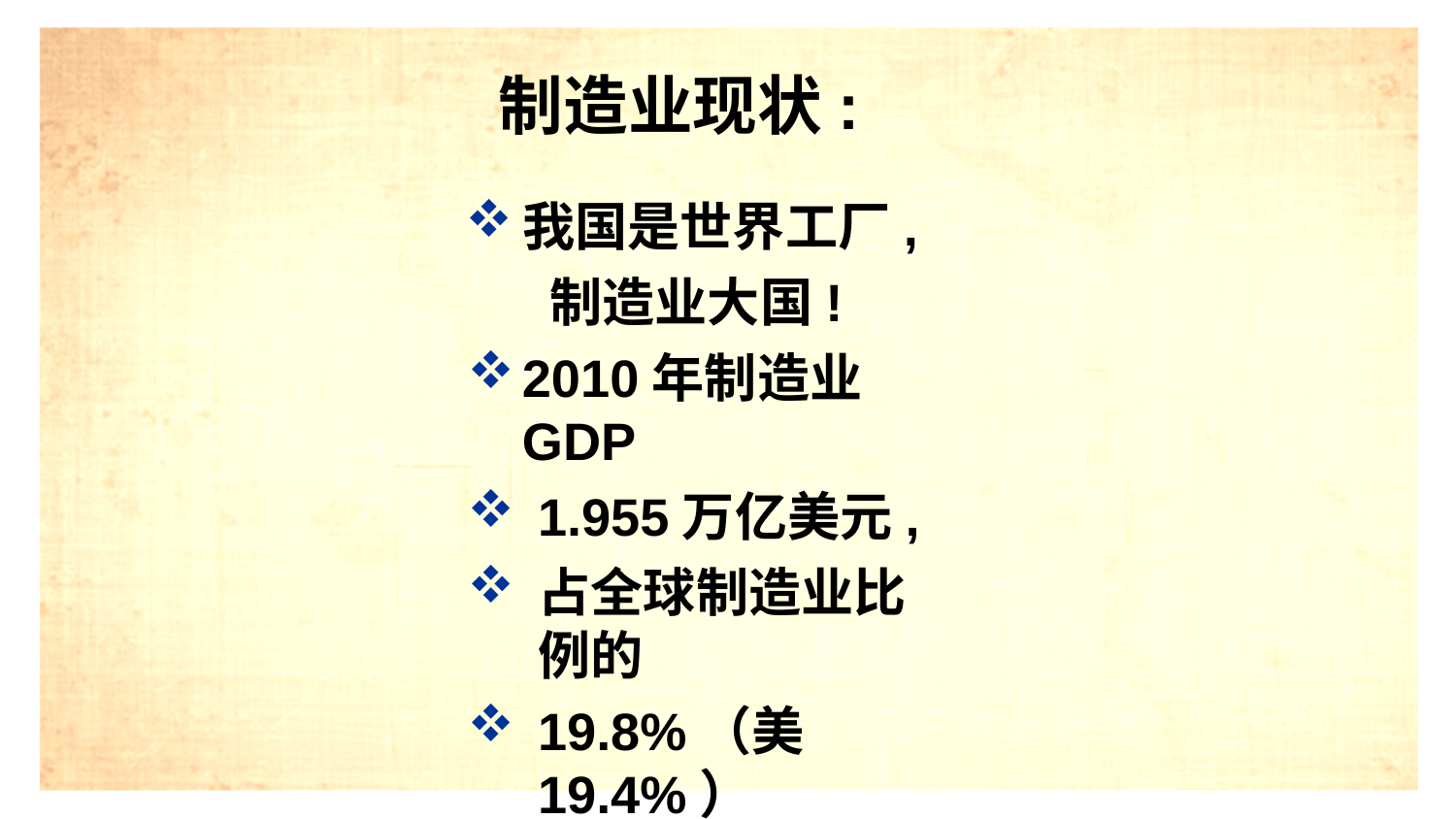

# 制造业现状:
我国是世界工厂, 制造业大国!
2010年制造业GDP
1.955万亿美元,
占全球制造业比例的
19.8%（美19.4%）
世界第一制造业大国!